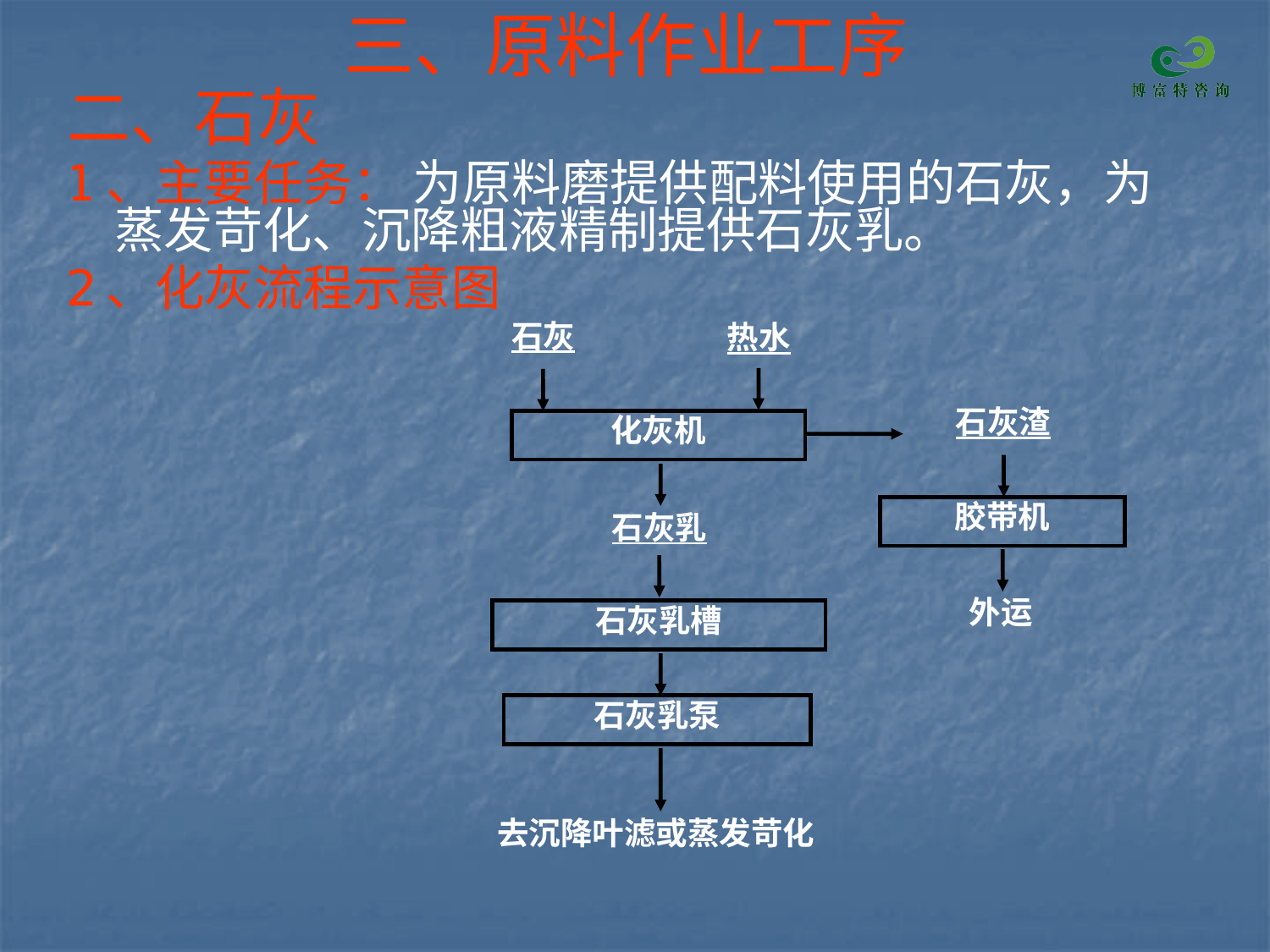

# 三、原料作业工序
二、石灰
1、主要任务： 为原料磨提供配料使用的石灰，为蒸发苛化、沉降粗液精制提供石灰乳。
2、化灰流程示意图
石灰
热水

石灰渣
化灰机

胶带机
石灰乳

外运
石灰乳槽

石灰乳泵

去沉降叶滤或蒸发苛化